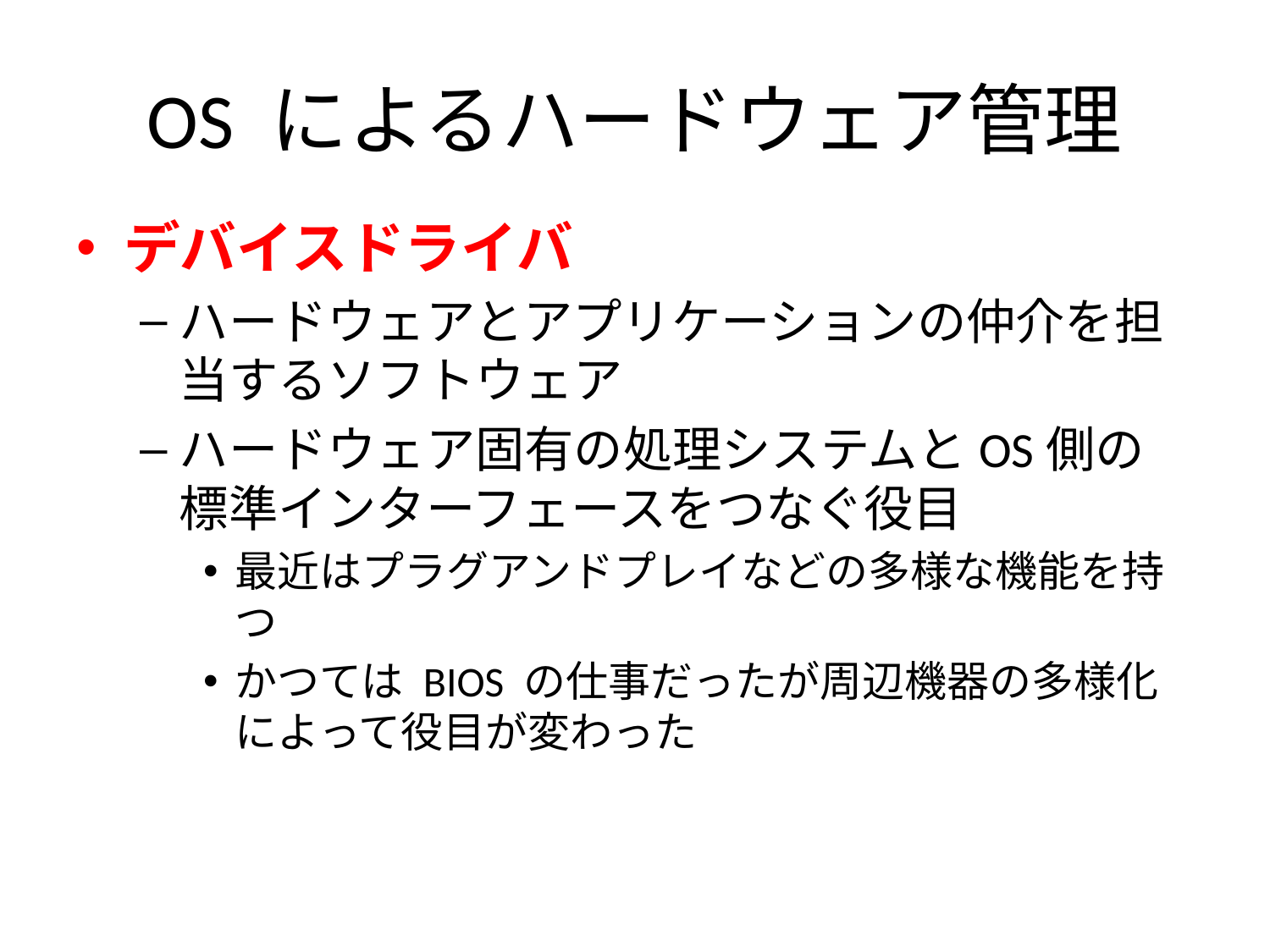

# OS によるハードウェア管理
デバイスドライバ
ハードウェアとアプリケーションの仲介を担当するソフトウェア
ハードウェア固有の処理システムとOS側の標準インターフェースをつなぐ役目
最近はプラグアンドプレイなどの多様な機能を持つ
かつては BIOS の仕事だったが周辺機器の多様化によって役目が変わった